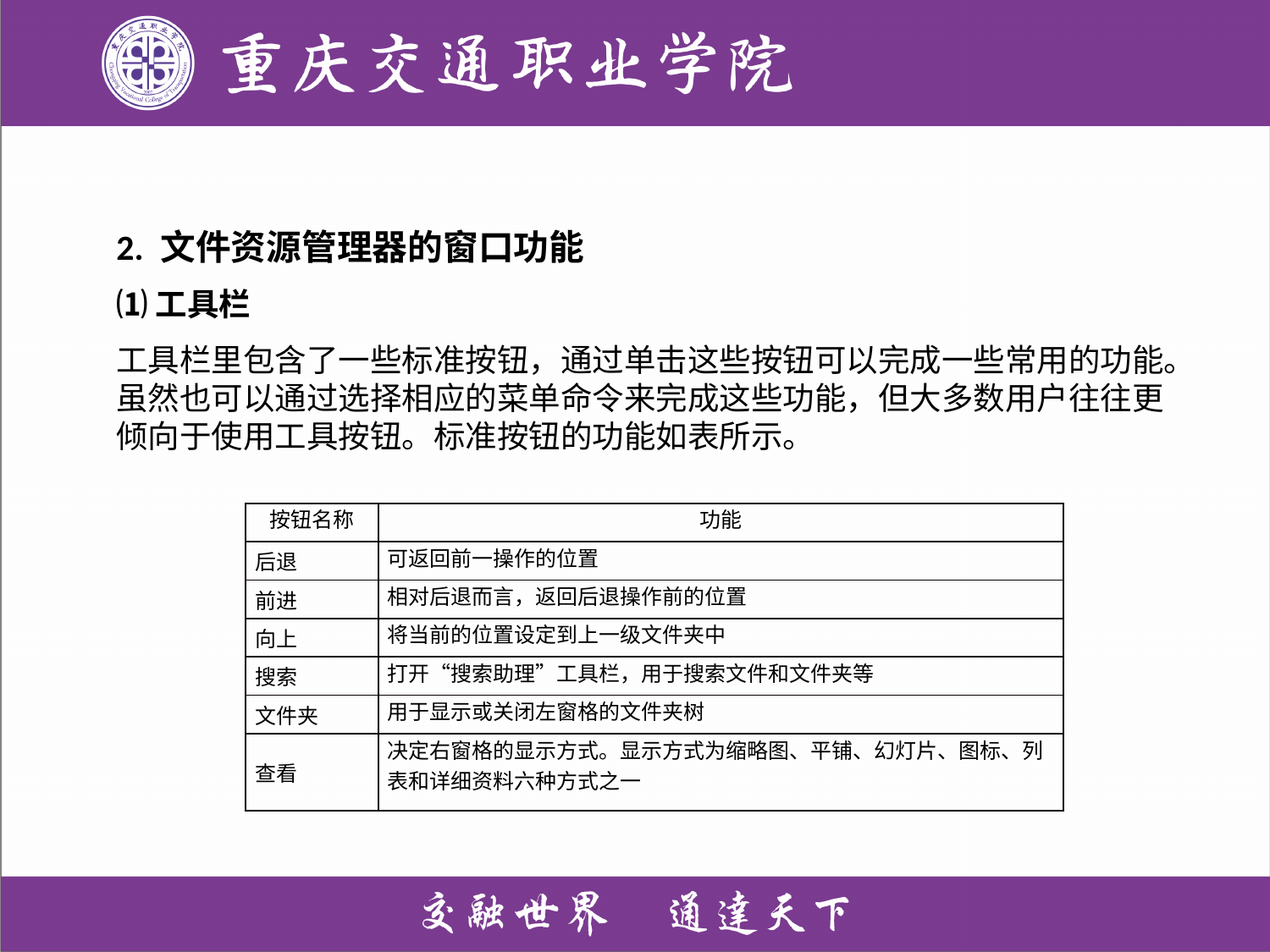

2. 文件资源管理器的窗口功能
⑴工具栏
工具栏里包含了一些标准按钮，通过单击这些按钮可以完成一些常用的功能。虽然也可以通过选择相应的菜单命令来完成这些功能，但大多数用户往往更倾向于使用工具按钮。标准按钮的功能如表所示。
| 按钮名称 | 功能 |
| --- | --- |
| 后退 | 可返回前一操作的位置 |
| 前进 | 相对后退而言，返回后退操作前的位置 |
| 向上 | 将当前的位置设定到上一级文件夹中 |
| 搜索 | 打开“搜索助理”工具栏，用于搜索文件和文件夹等 |
| 文件夹 | 用于显示或关闭左窗格的文件夹树 |
| 查看 | 决定右窗格的显示方式。显示方式为缩略图、平铺、幻灯片、图标、列表和详细资料六种方式之一 |